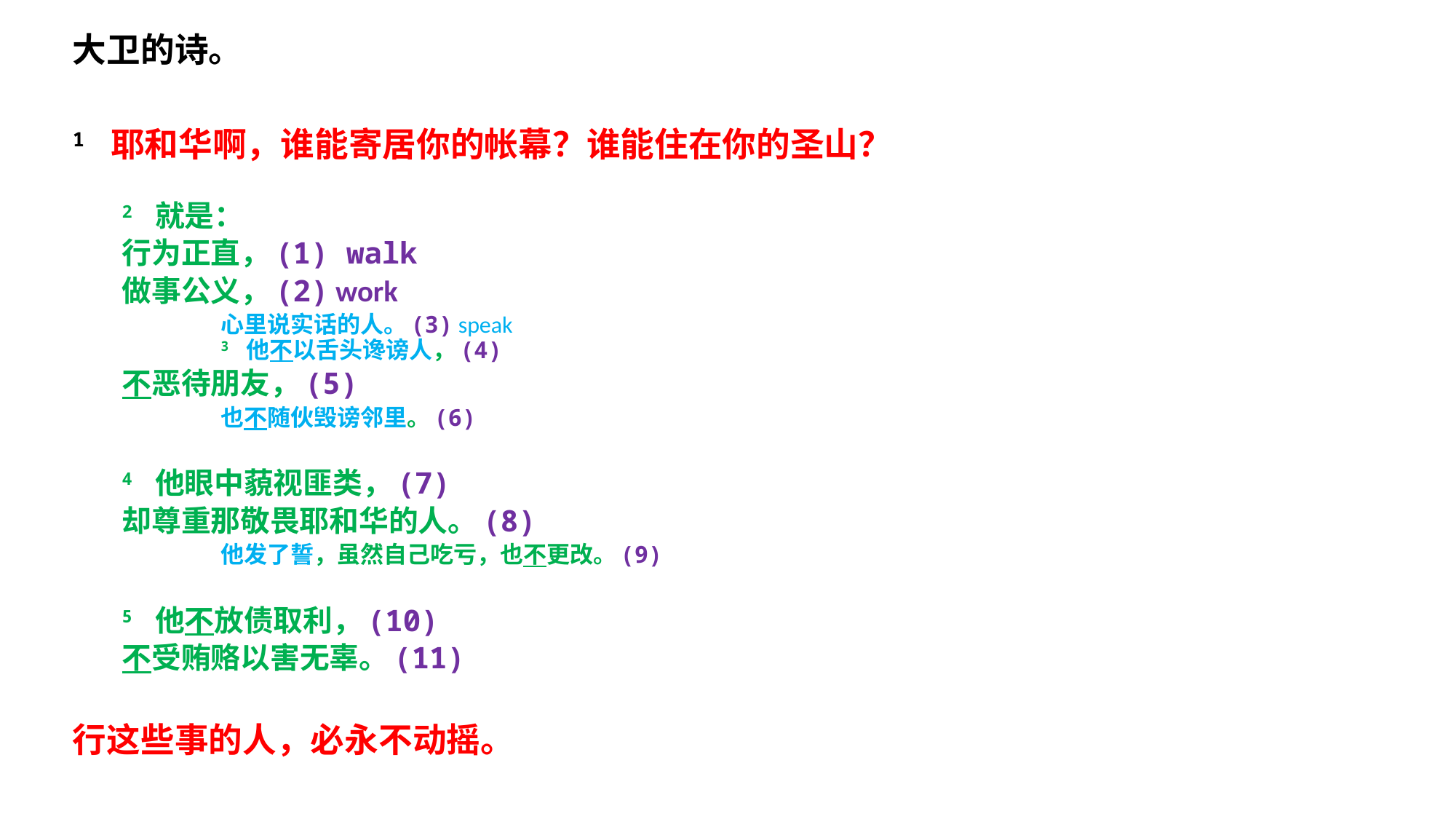

大卫的诗。

​1 耶和华啊，谁能寄居你的帐幕？谁能住在你的圣山？
2 就是：
行为正直，(1) walk
做事公义，(2) work
心里说实话的人。(3) speak
3 他不以舌头谗谤人，(4)
不恶待朋友，(5)
也不随伙毁谤邻里。(6)
4 他眼中藐视匪类，(7)
却尊重那敬畏耶和华的人。(8)
他发了誓，虽然自己吃亏，也不更改。(9)
5 他不放债取利，(10)
不受贿赂以害无辜。(11)

行这些事的人，必永不动摇。